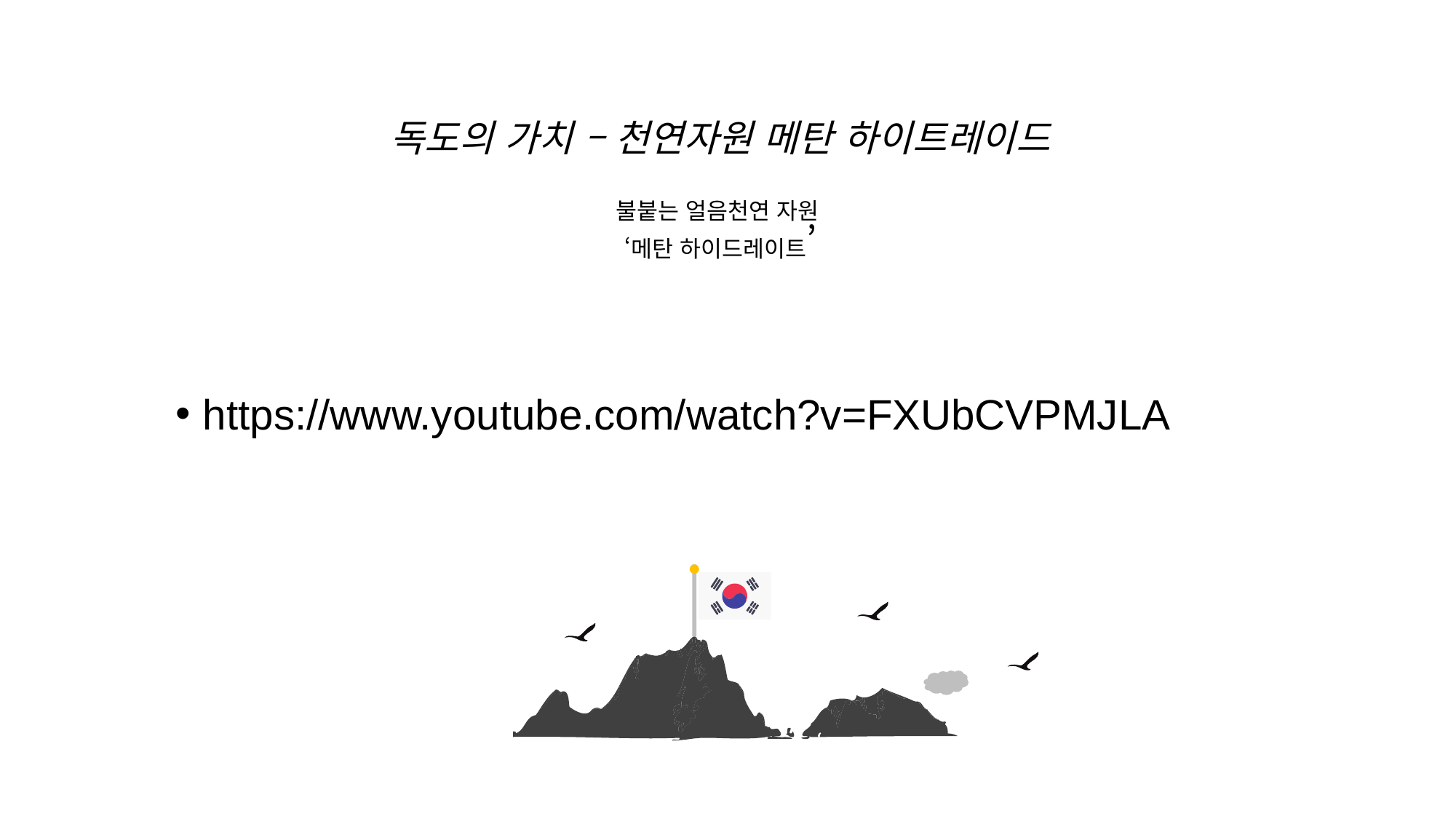

# 독도의 가치 – 천연자원 메탄 하이트레이드 불붙는 얼음천연 자원 ‘메탄 하이드레이트’
https://www.youtube.com/watch?v=FXUbCVPMJLA